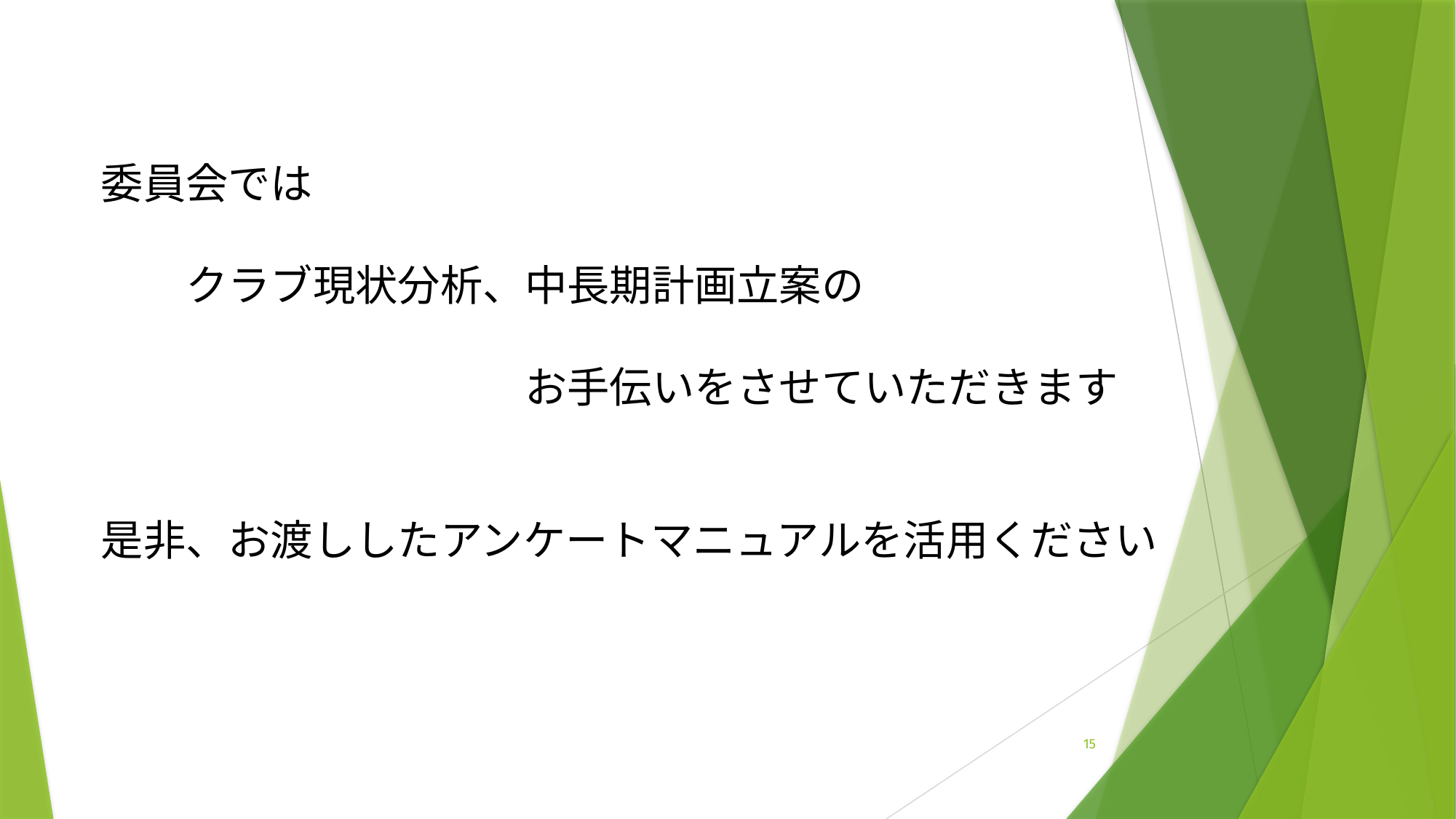

委員会では

　　クラブ現状分析、中長期計画立案の

　　　　　　　　　　お手伝いをさせていただきます

是非、お渡ししたアンケートマニュアルを活用ください
15